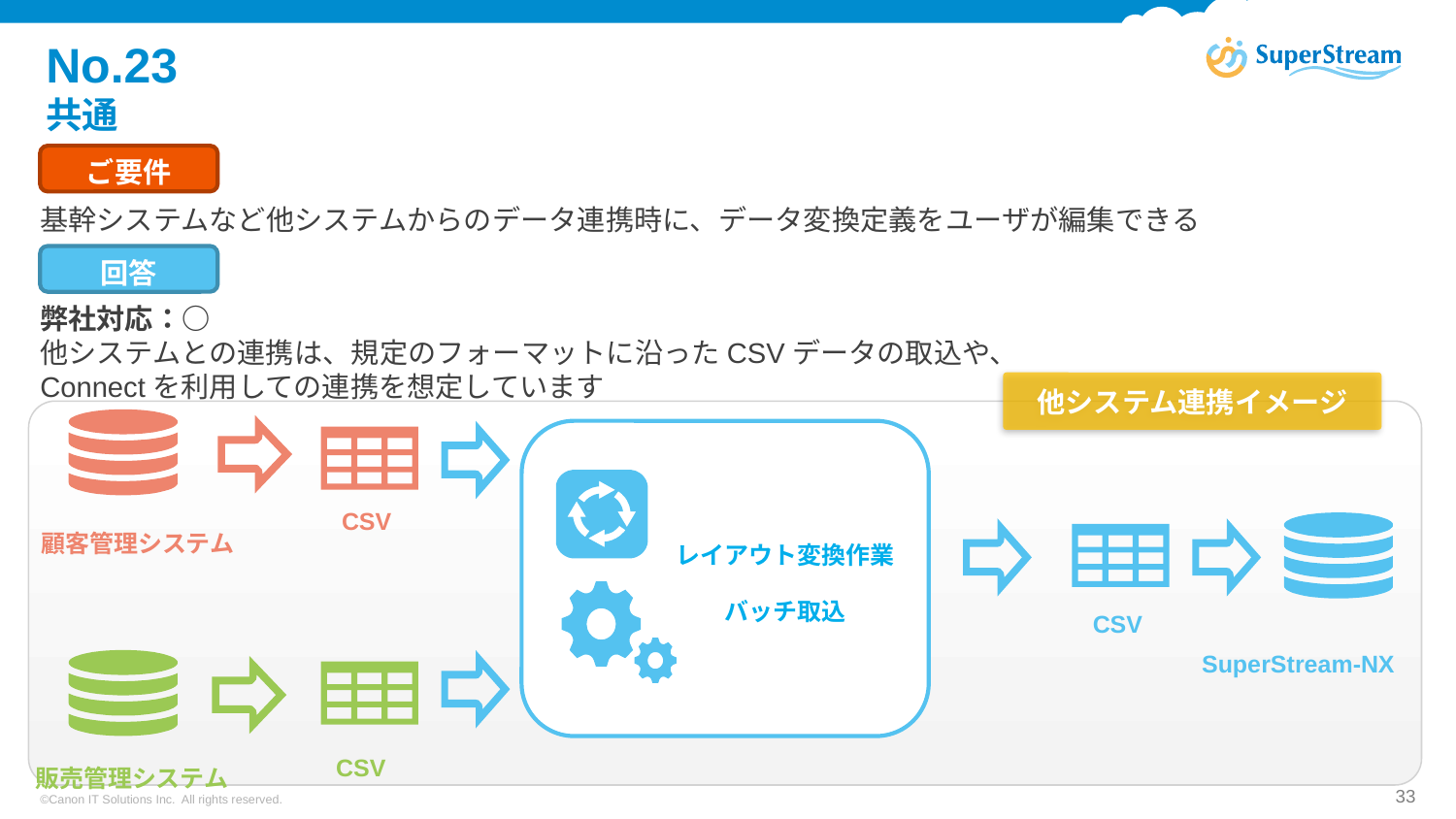

# No.23 共通
ご要件
基幹システムなど他システムからのデータ連携時に、データ変換定義をユーザが編集できる
回答
弊社対応：○
他システムとの連携は、規定のフォーマットに沿ったCSVデータの取込や、
Connectを利用しての連携を想定しています
他システム連携イメージ

CSV
顧客管理システム
レイアウト変換作業
バッチ取込

CSV
SuperStream-NX

CSV
販売管理システム
©Canon IT Solutions Inc.  All rights reserved.
33